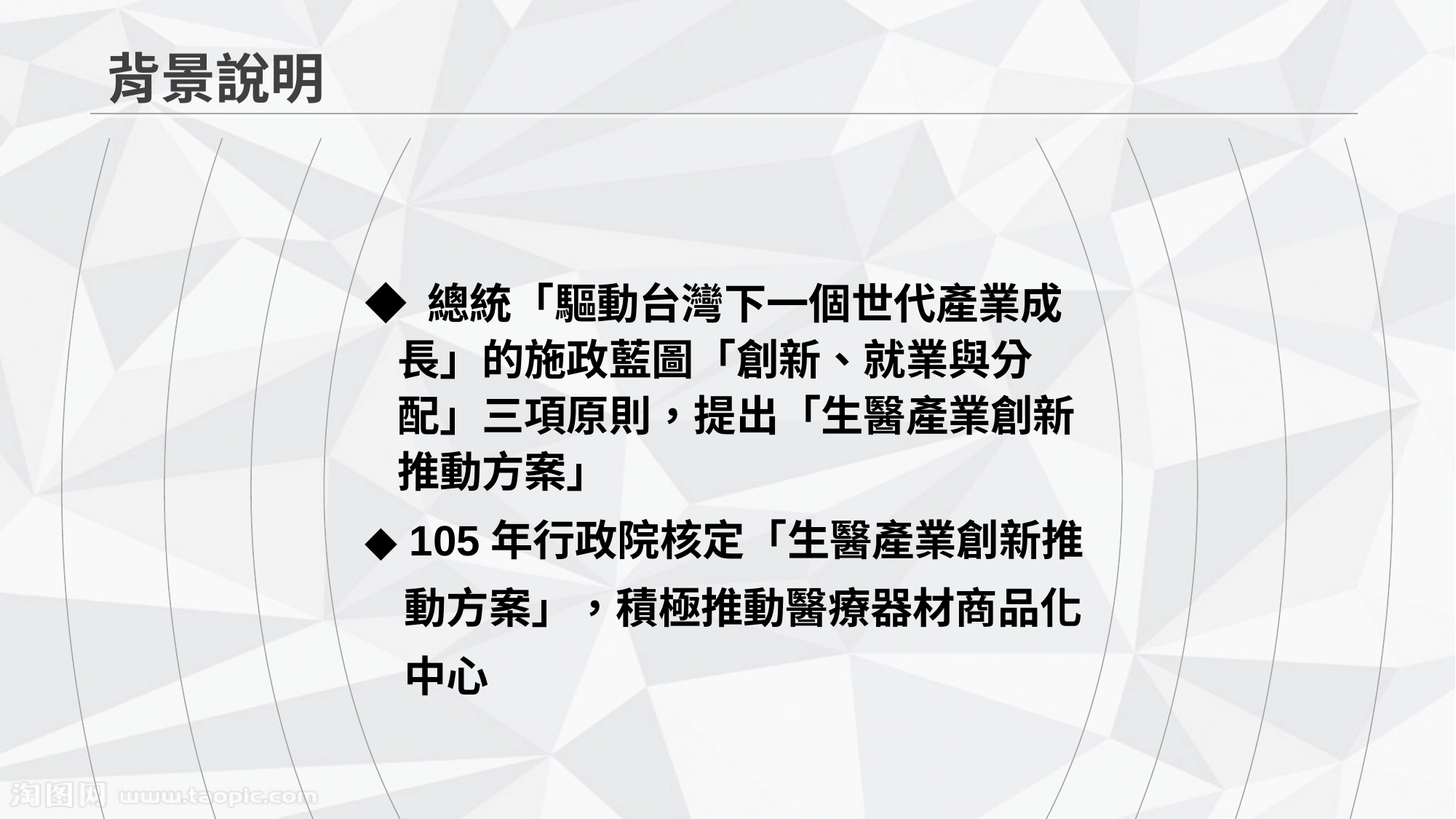

背景說明

◆ 總統「驅動台灣下一個世代產業成長」的施政藍圖「創新、就業與分配」三項原則，提出「生醫產業創新推動方案」
◆ 105年行政院核定「生醫產業創新推
   動方案」，積極推動醫療器材商品化
   中心